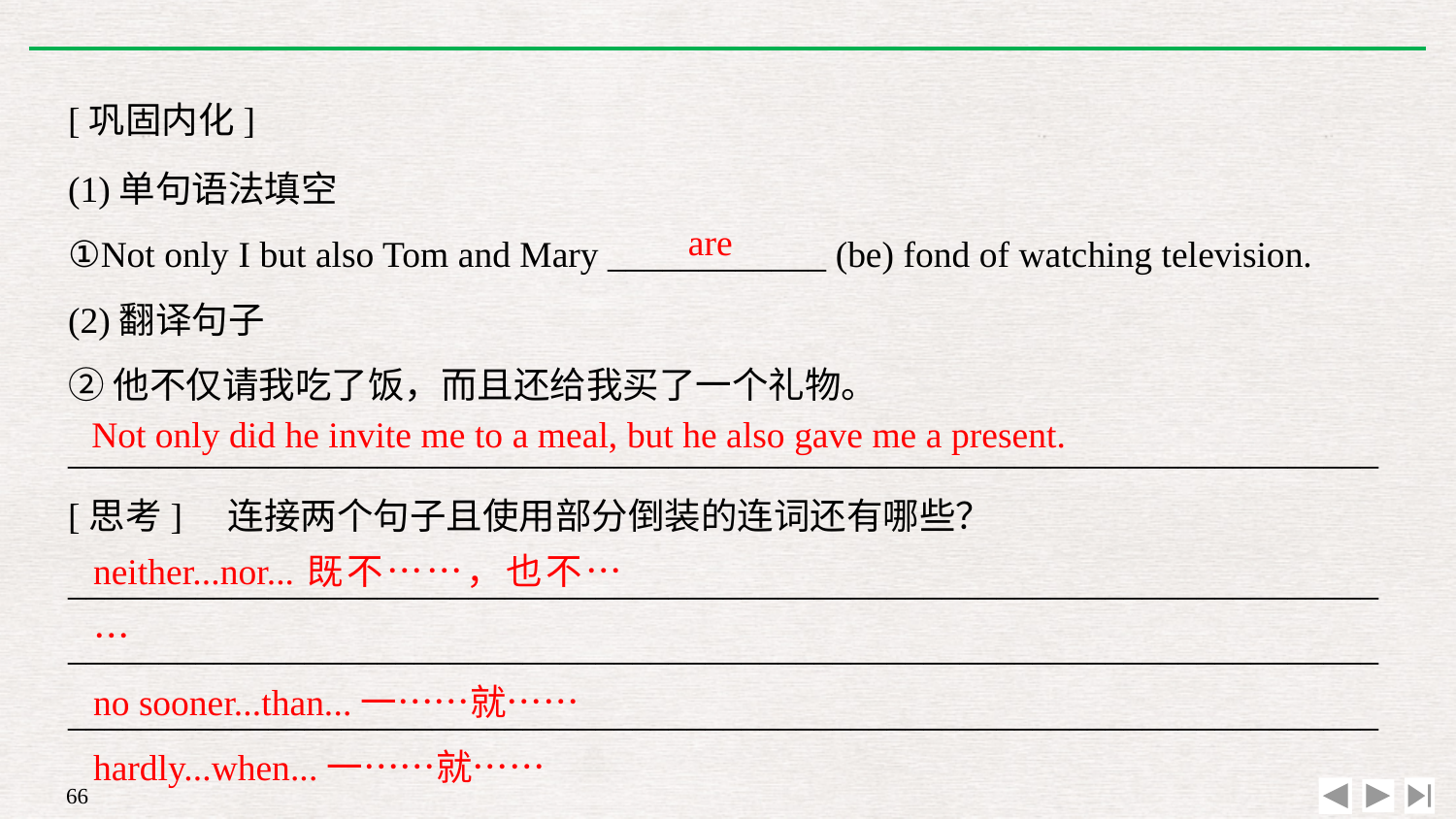

[巩固内化]
(1)单句语法填空
①Not only I but also Tom and Mary ____________ (be) fond of watching television.
(2)翻译句子
②他不仅请我吃了饭，而且还给我买了一个礼物。
________________________________________________________________________
[思考]　连接两个句子且使用部分倒装的连词还有哪些？
________________________________________________________________________
________________________________________________________________________
________________________________________________________________________
are
Not only did he invite me to a meal, but he also gave me a present.
neither...nor...既不……，也不……
no sooner...than...一……就……
hardly...when...一……就……